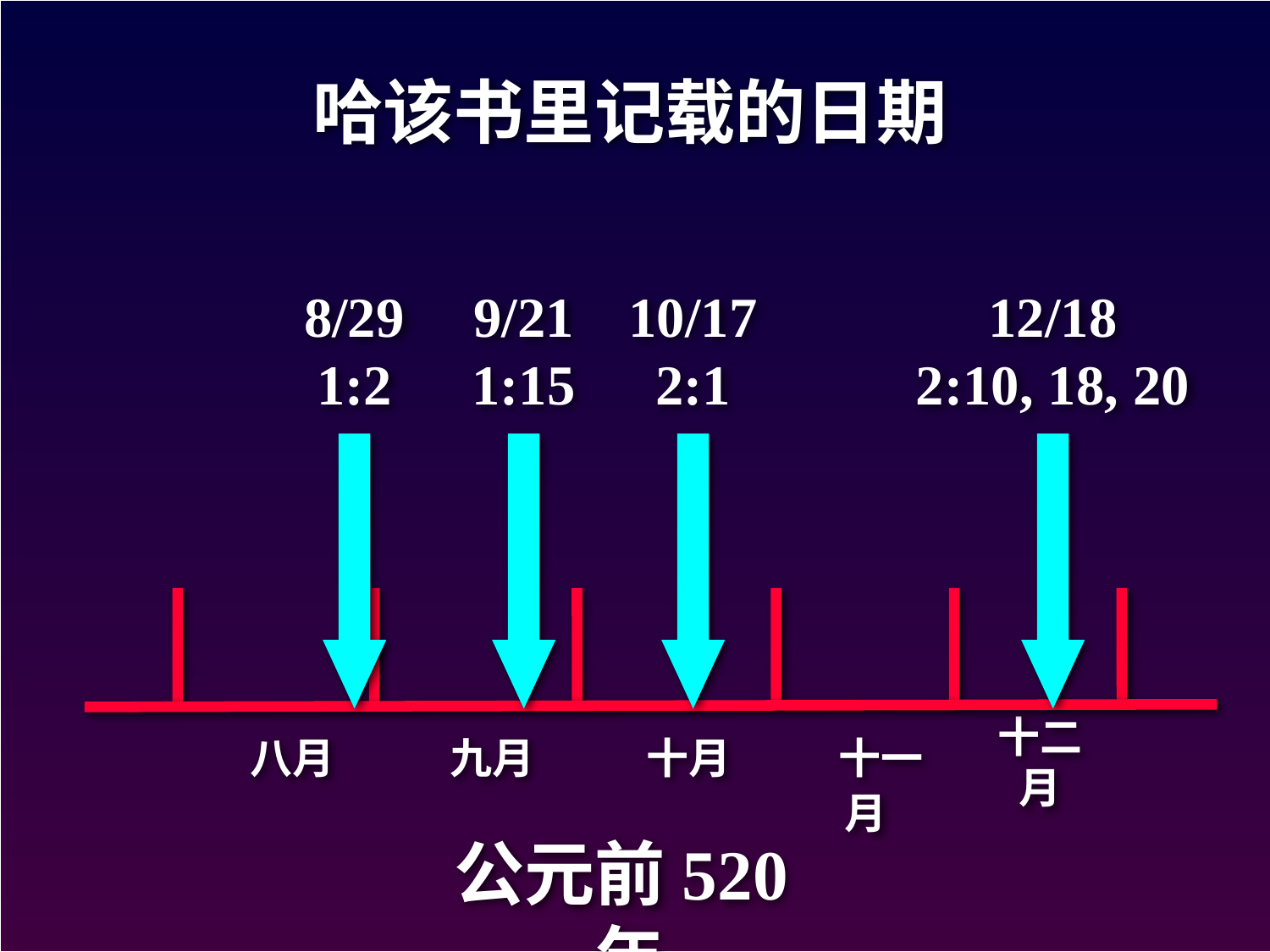

哈该书里记载的日期
8/29
1:2
9/21
1:15
10/17
2:1
12/18
2:10, 18, 20

 八月
 九月
 十月
 十一月
十二月
公元前520年